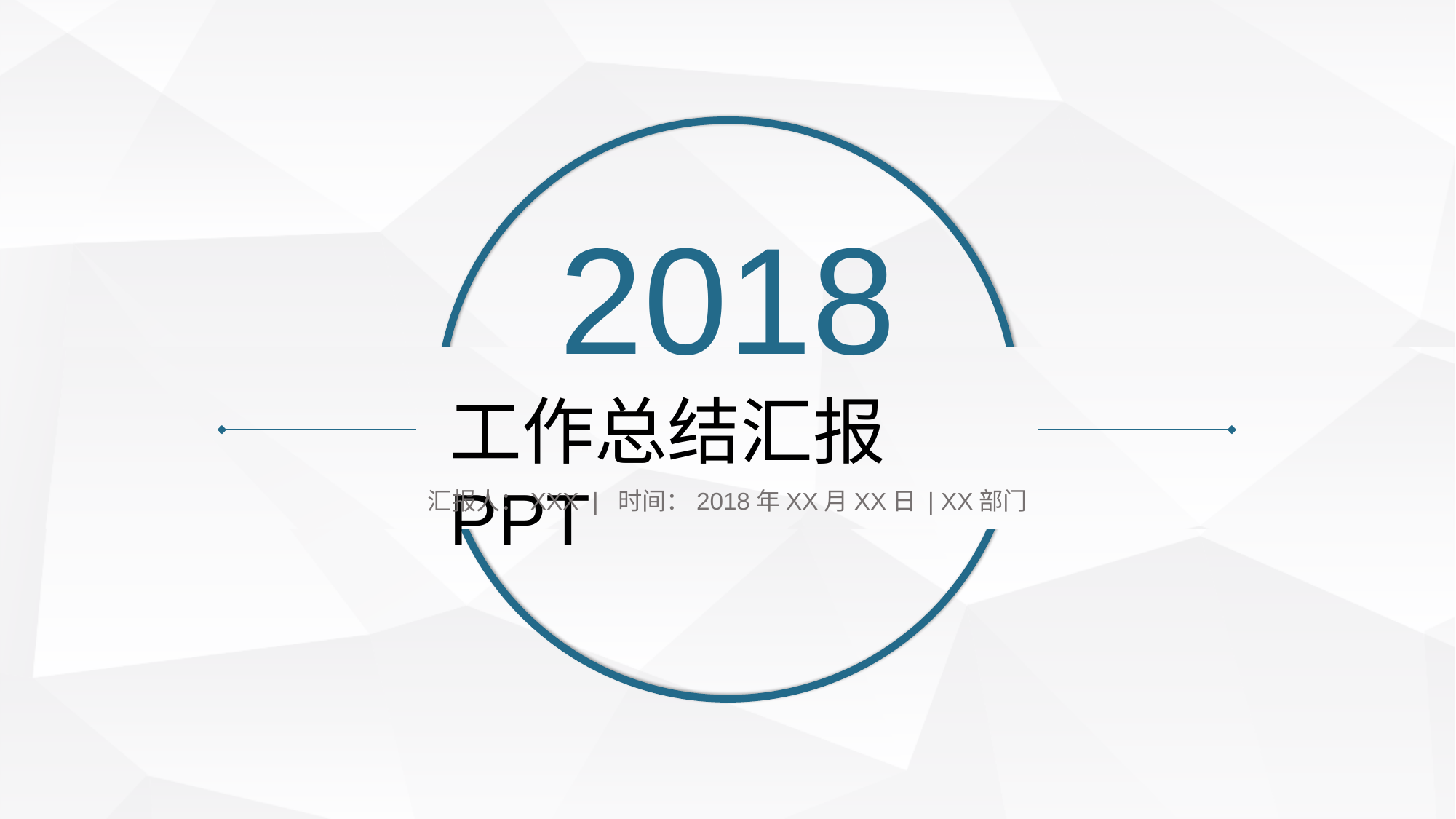

2018
工作总结汇报PPT
汇报人：XXX  |  时间：2018年XX月XX日 | XX部门